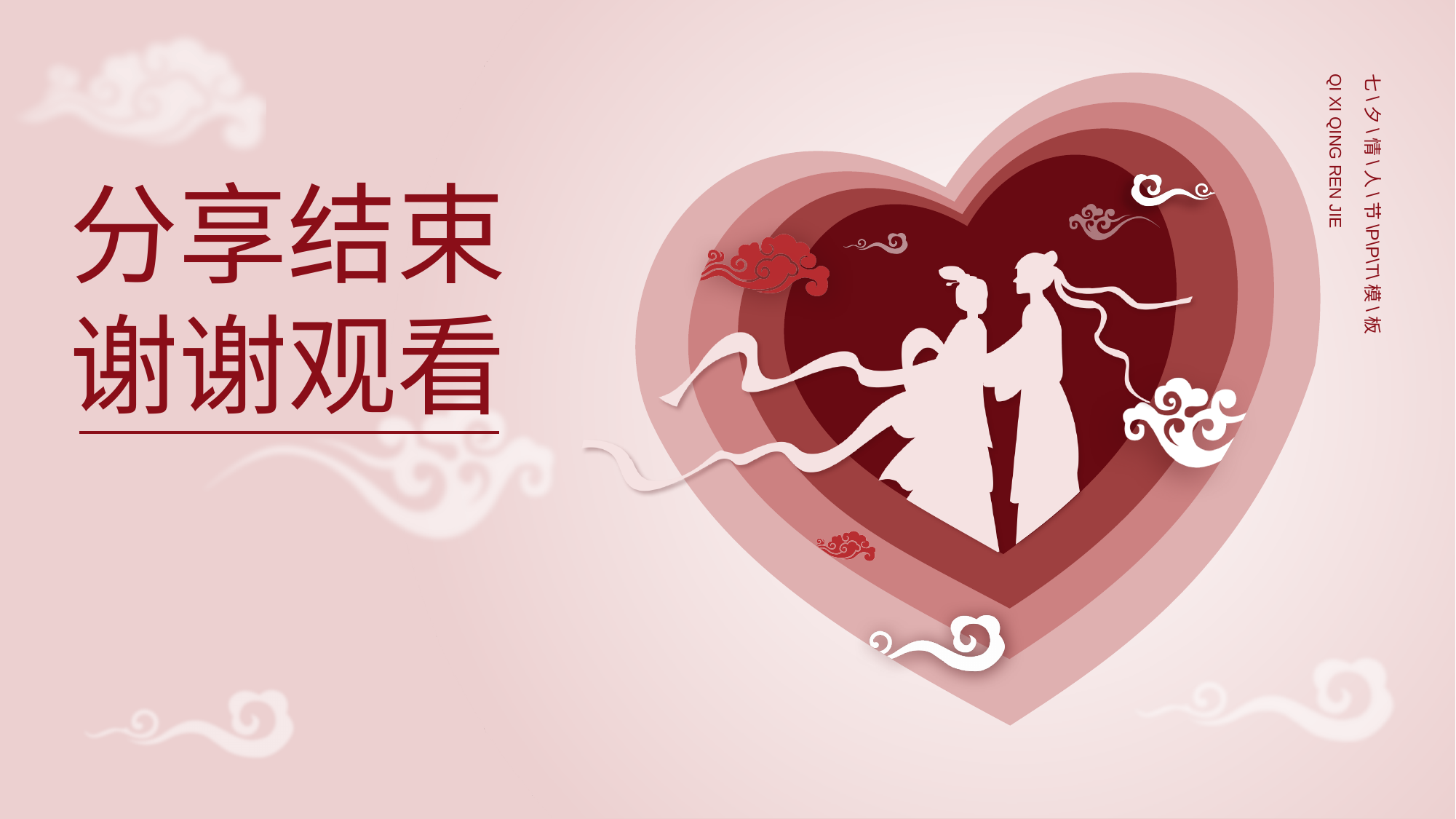

QI XI QING REN JIE
七\夕\情\人\节\P\P\T\模\板
分享结束
谢谢观看